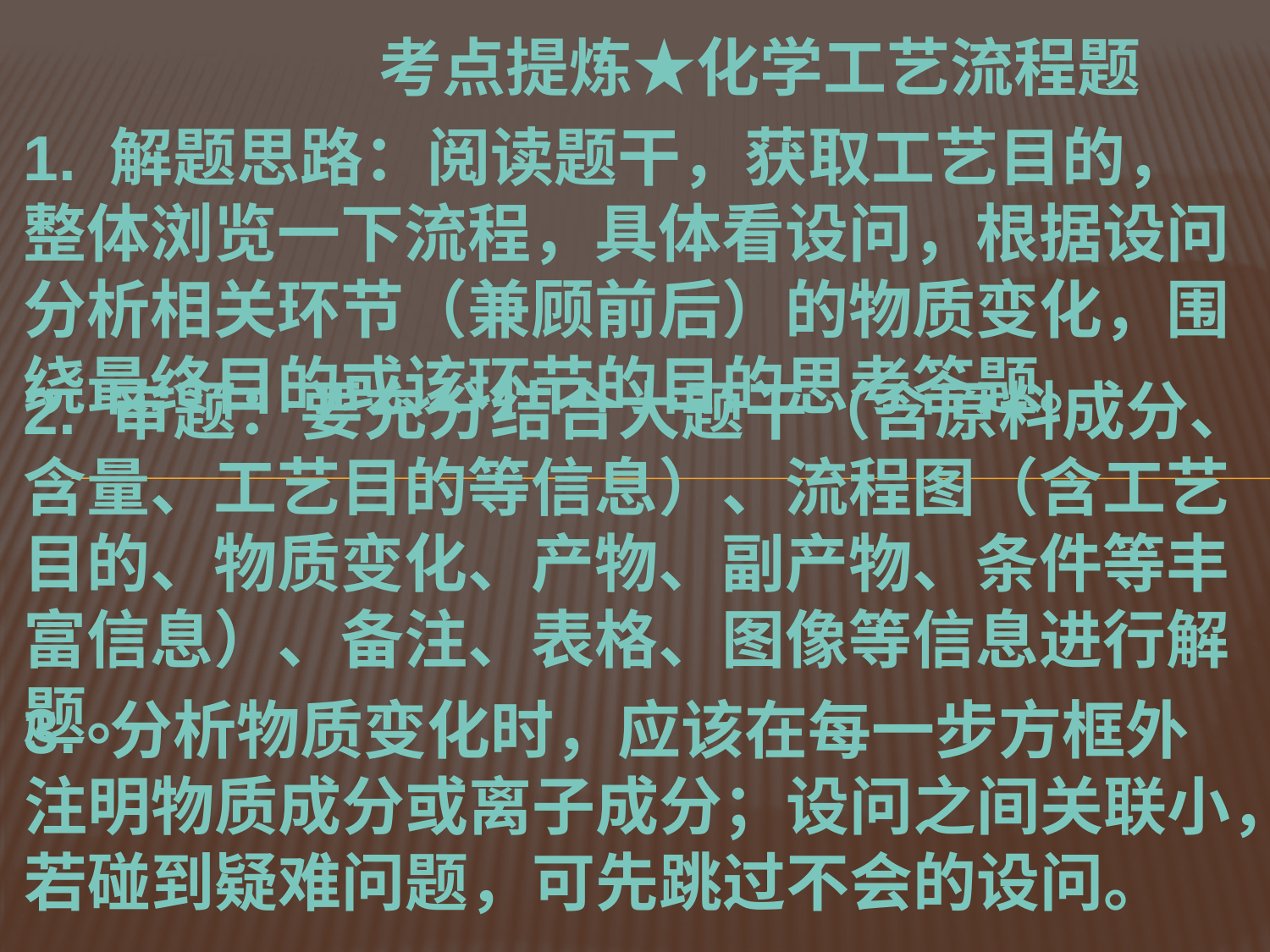

考点提炼★化学工艺流程题
1. 解题思路：阅读题干，获取工艺目的，整体浏览一下流程，具体看设问，根据设问分析相关环节（兼顾前后）的物质变化，围绕最终目的或该环节的目的思考答题。
2. 审题：要充分结合大题干（含原料成分、含量、工艺目的等信息）、流程图（含工艺目的、物质变化、产物、副产物、条件等丰富信息）、备注、表格、图像等信息进行解题。
3. 分析物质变化时，应该在每一步方框外注明物质成分或离子成分；设问之间关联小，若碰到疑难问题，可先跳过不会的设问。